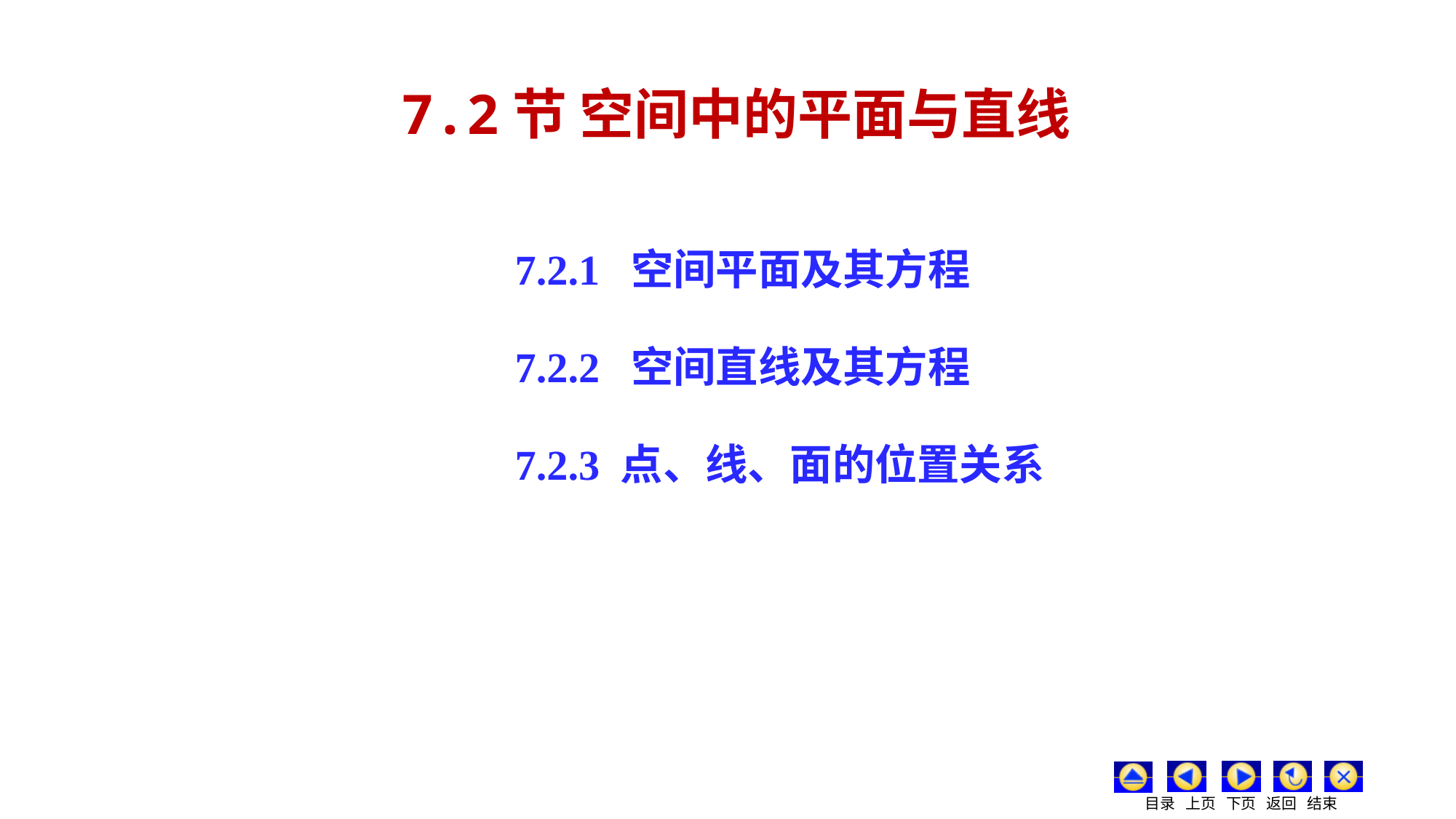

7.2节 空间中的平面与直线
7.2.1  空间平面及其方程
7.2.2  空间直线及其方程
7.2.3 点、线、面的位置关系